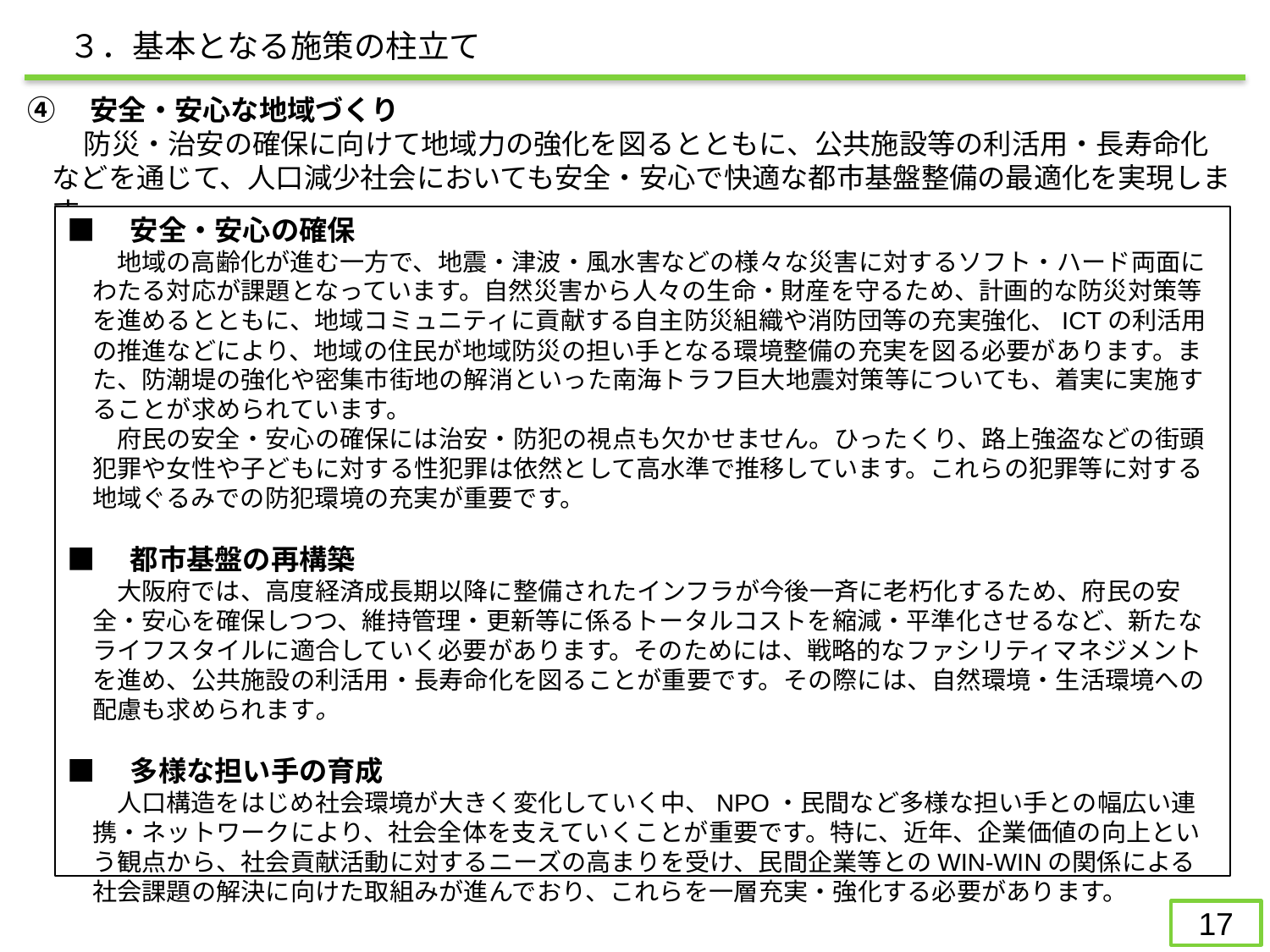

３．基本となる施策の柱立て
④　安全・安心な地域づくり
　　防災・治安の確保に向けて地域力の強化を図るとともに、公共施設等の利活用・長寿命化などを通じて、人口減少社会においても安全・安心で快適な都市基盤整備の最適化を実現します。
■　安全・安心の確保
　　地域の高齢化が進む一方で、地震・津波・風水害などの様々な災害に対するソフト・ハード両面にわたる対応が課題となっています。自然災害から人々の生命・財産を守るため、計画的な防災対策等を進めるとともに、地域コミュニティに貢献する自主防災組織や消防団等の充実強化、ICTの利活用の推進などにより、地域の住民が地域防災の担い手となる環境整備の充実を図る必要があります。また、防潮堤の強化や密集市街地の解消といった南海トラフ巨大地震対策等についても、着実に実施することが求められています。
　　府民の安全・安心の確保には治安・防犯の視点も欠かせません。ひったくり、路上強盗などの街頭犯罪や女性や子どもに対する性犯罪は依然として高水準で推移しています。これらの犯罪等に対する地域ぐるみでの防犯環境の充実が重要です。

■　都市基盤の再構築
　　大阪府では、高度経済成長期以降に整備されたインフラが今後一斉に老朽化するため、府民の安全・安心を確保しつつ、維持管理・更新等に係るトータルコストを縮減・平準化させるなど、新たなライフスタイルに適合していく必要があります。そのためには、戦略的なファシリティマネジメントを進め、公共施設の利活用・長寿命化を図ることが重要です。その際には、自然環境・生活環境への配慮も求められます。

■　多様な担い手の育成
　　人口構造をはじめ社会環境が大きく変化していく中、NPO・民間など多様な担い手との幅広い連携・ネットワークにより、社会全体を支えていくことが重要です。特に、近年、企業価値の向上という観点から、社会貢献活動に対するニーズの高まりを受け、民間企業等とのWIN-WINの関係による社会課題の解決に向けた取組みが進んでおり、これらを一層充実・強化する必要があります。
17